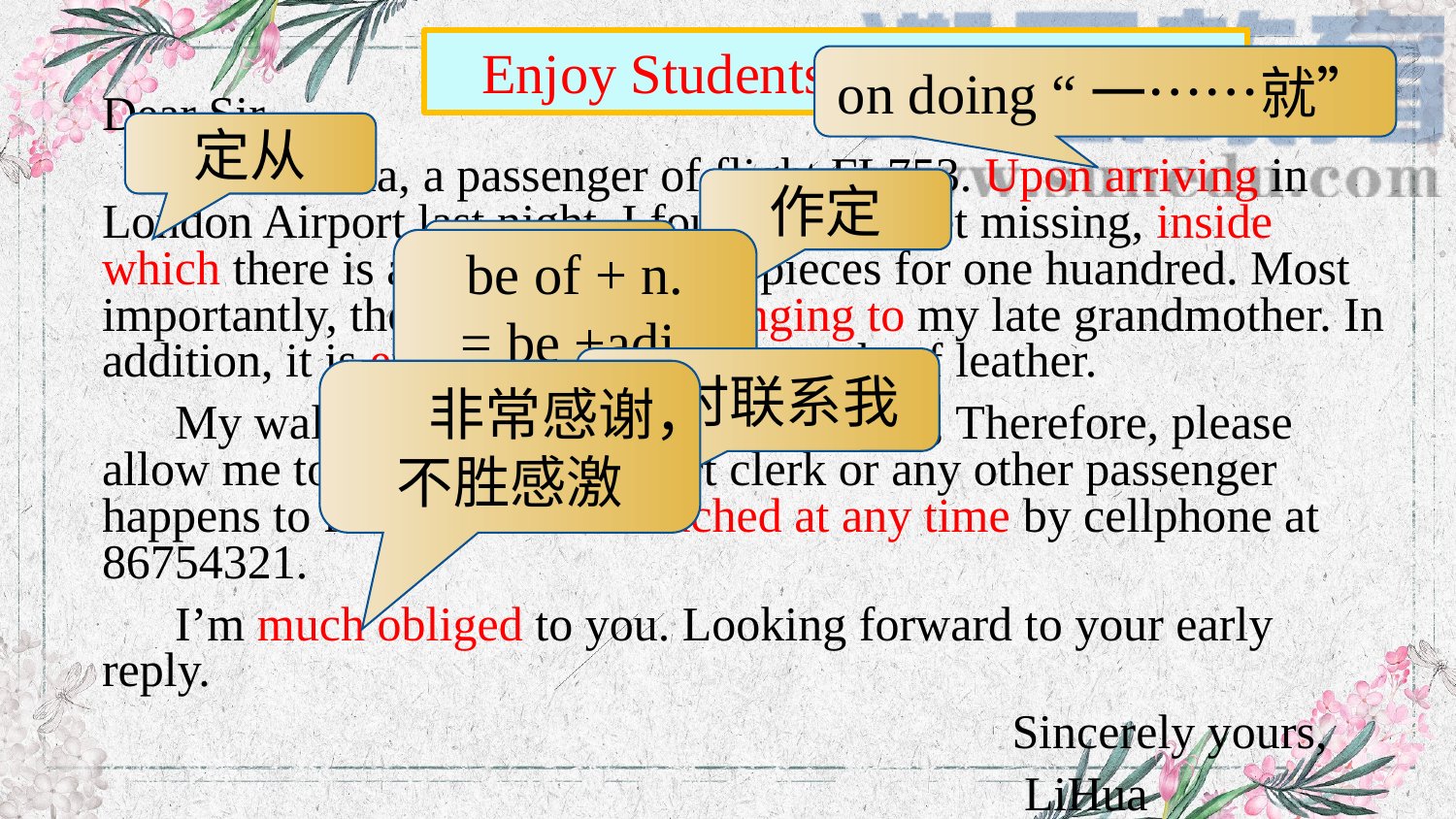

Enjoy Students’ Composition 2

on doing “一……就”

Dear Sir,
      I am LiHua, a passenger of flight FL753. Upon arriving in London Airport last night, I found my wallet missing, inside which there is a credit card, eight pieces for one huandred. Most importantly, there is a photo belonging to my late grandmother. In addition, it is emerald green and is made of leather.
      My wallet is of great importance to me, Therefore, please allow me to know if any airport clerk or any other passenger happens to find it. I can be reached at any time by cellphone at 86754321.
      I’m much obliged to you. Looking forward to your early reply.
                                                                           Sincerely yours,
                                                                            LiHua
定从
作定
祖母绿
be of + n.
= be +adj.
随时联系我
    非常感谢，不胜感激